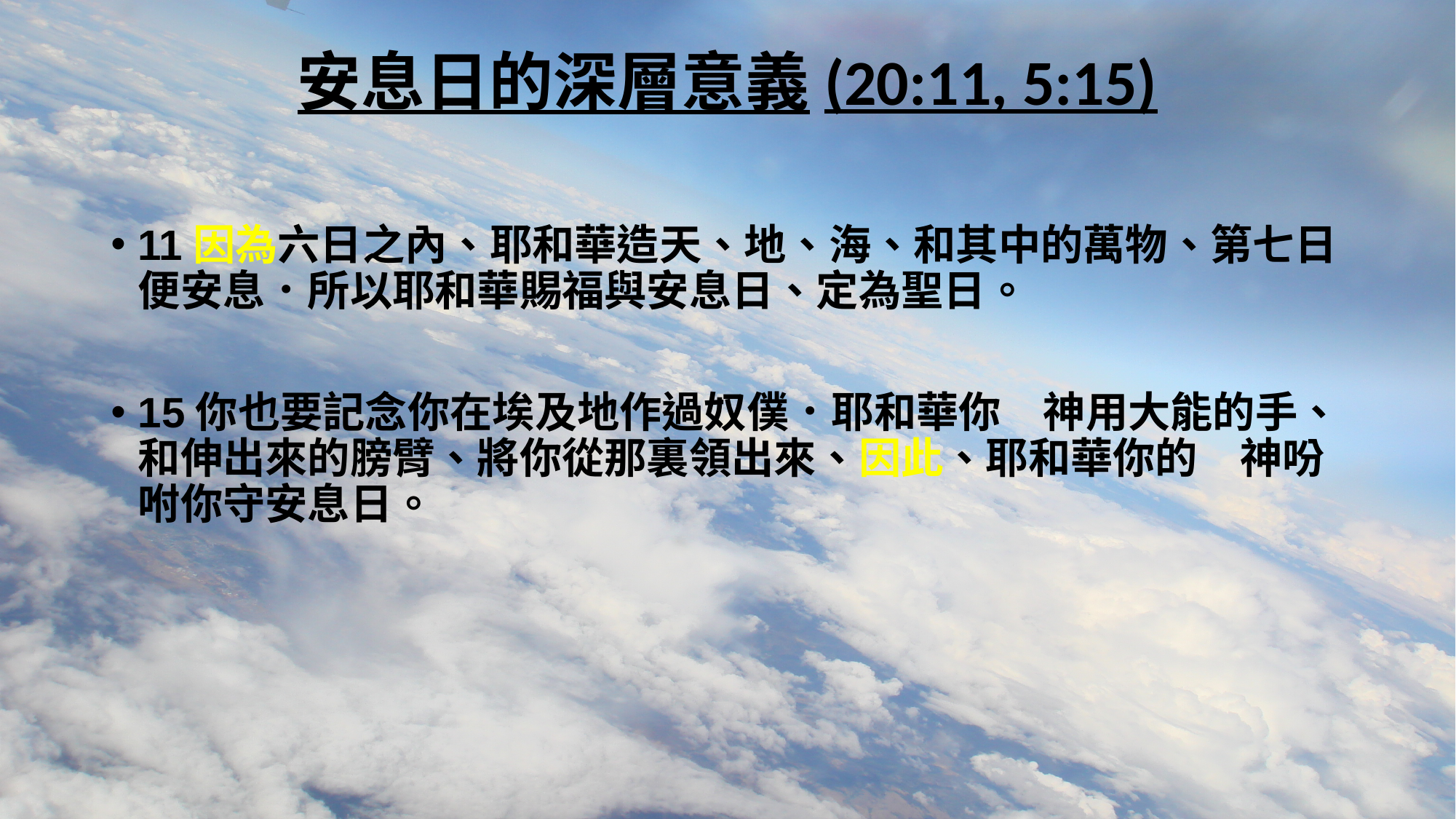

# 安息日的深層意義(20:11, 5:15)
11因為六日之內、耶和華造天、地、海、和其中的萬物、第七日便安息．所以耶和華賜福與安息日、定為聖日。

15你也要記念你在埃及地作過奴僕．耶和華你　神用大能的手、和伸出來的膀臂、將你從那裏領出來、因此、耶和華你的　神吩咐你守安息日。